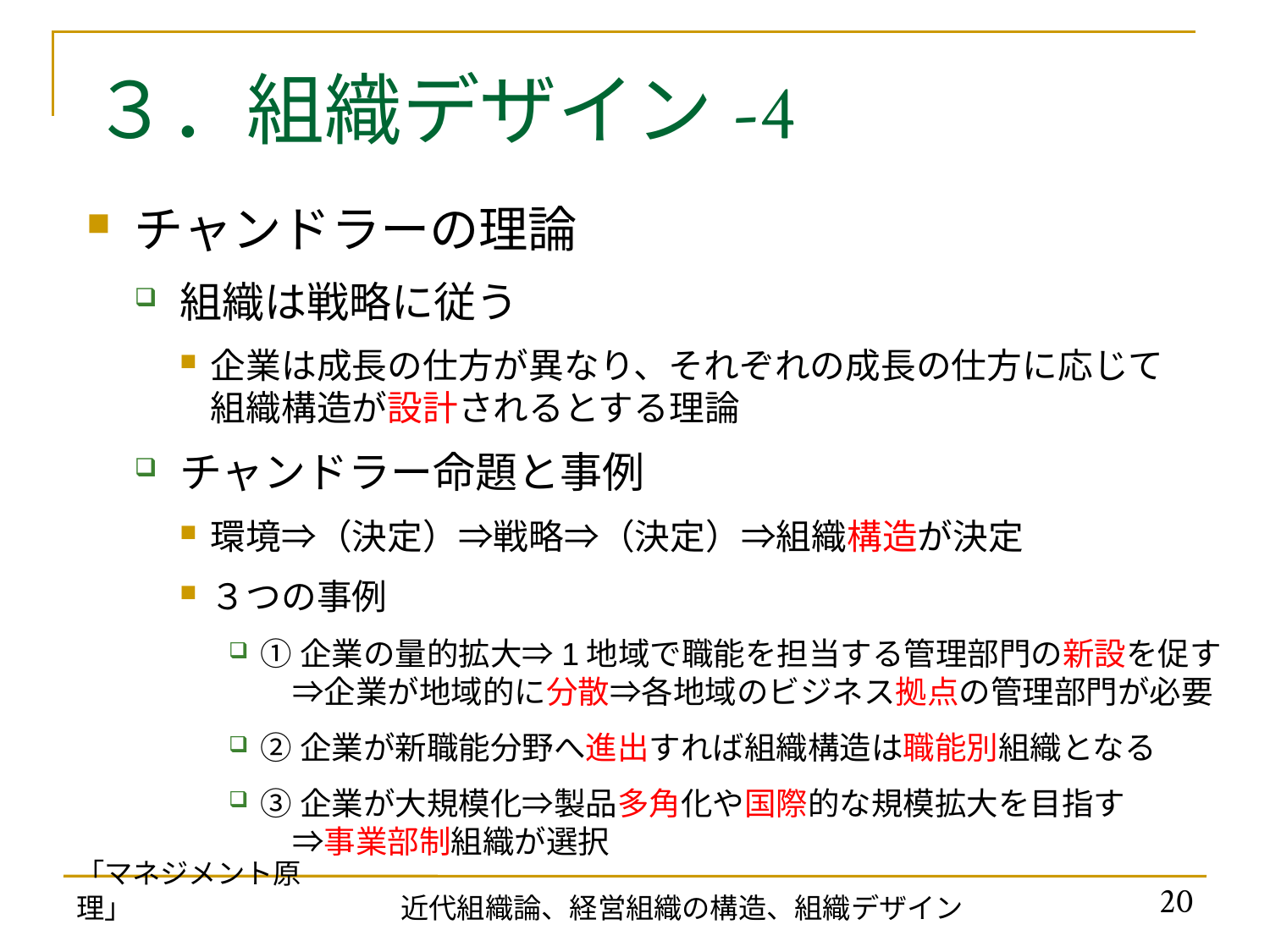

# ３．組織デザイン-4
チャンドラーの理論
組織は戦略に従う
企業は成長の仕方が異なり、それぞれの成長の仕方に応じて
組織構造が設計されるとする理論
チャンドラー命題と事例
環境⇒（決定）⇒戦略⇒（決定）⇒組織構造が決定
３つの事例
①企業の量的拡大⇒1地域で職能を担当する管理部門の新設を促す
　⇒企業が地域的に分散⇒各地域のビジネス拠点の管理部門が必要
②企業が新職能分野へ進出すれば組織構造は職能別組織となる
③企業が大規模化⇒製品多角化や国際的な規模拡大を目指す
　⇒事業部制組織が選択
「マネジメント原理」
20
近代組織論、経営組織の構造、組織デザイン